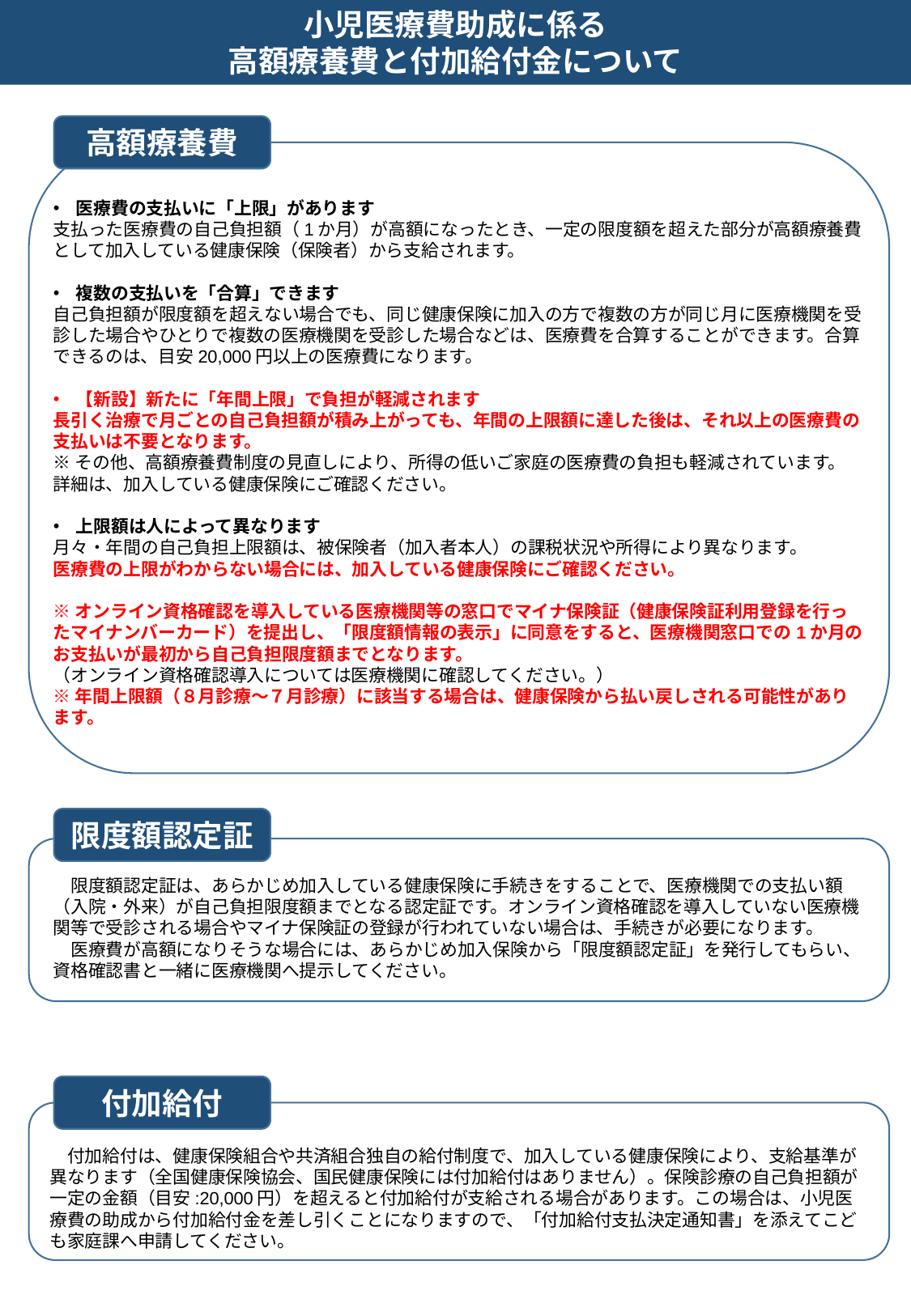

小児医療費助成に係る
高額療養費と付加給付金について
高額療養費

医療費の支払いに「上限」があります
支払った医療費の自己負担額（1か月）が高額になったとき、一定の限度額を超えた部分が高額療養費として加入している健康保険（保険者）から支給されます。

複数の支払いを「合算」できます
自己負担額が限度額を超えない場合でも、同じ健康保険に加入の方で複数の方が同じ月に医療機関を受診した場合やひとりで複数の医療機関を受診した場合などは、医療費を合算することができます。合算できるのは、目安20,000円以上の医療費になります。

【新設】新たに「年間上限」で負担が軽減されます
長引く治療で月ごとの自己負担額が積み上がっても、年間の上限額に達した後は、それ以上の医療費の支払いは不要となります。
※その他、高額療養費制度の見直しにより、所得の低いご家庭の医療費の負担も軽減されています。
詳細は、加入している健康保険にご確認ください。

上限額は人によって異なります
月々・年間の自己負担上限額は、被保険者（加入者本人）の課税状況や所得により異なります。
医療費の上限がわからない場合には、加入している健康保険にご確認ください。

※オンライン資格確認を導入している医療機関等の窓口でマイナ保険証（健康保険証利用登録を行ったマイナンバーカード）を提出し、「限度額情報の表示」に同意をすると、医療機関窓口での1か月のお支払いが最初から自己負担限度額までとなります。
（オンライン資格確認導入については医療機関に確認してください。）
※年間上限額（８月診療～７月診療）に該当する場合は、健康保険から払い戻しされる可能性があります。
限度額認定証

　限度額認定証は、あらかじめ加入している健康保険に手続きをすることで、医療機関での支払い額（入院・外来）が自己負担限度額までとなる認定証です。オンライン資格確認を導入していない医療機関等で受診される場合やマイナ保険証の登録が行われていない場合は、手続きが必要になります。
　医療費が高額になりそうな場合には、あらかじめ加入保険から「限度額認定証」を発行してもらい、資格確認書と一緒に医療機関へ提示してください。
付加給付

　付加給付は、健康保険組合や共済組合独自の給付制度で、加入している健康保険により、支給基準が異なります（全国健康保険協会、国民健康保険には付加給付はありません）。保険診療の自己負担額が一定の金額（目安:20,000円）を超えると付加給付が支給される場合があります。この場合は、小児医療費の助成から付加給付金を差し引くことになりますので、「付加給付支払決定通知書」を添えてこども家庭課へ申請してください。